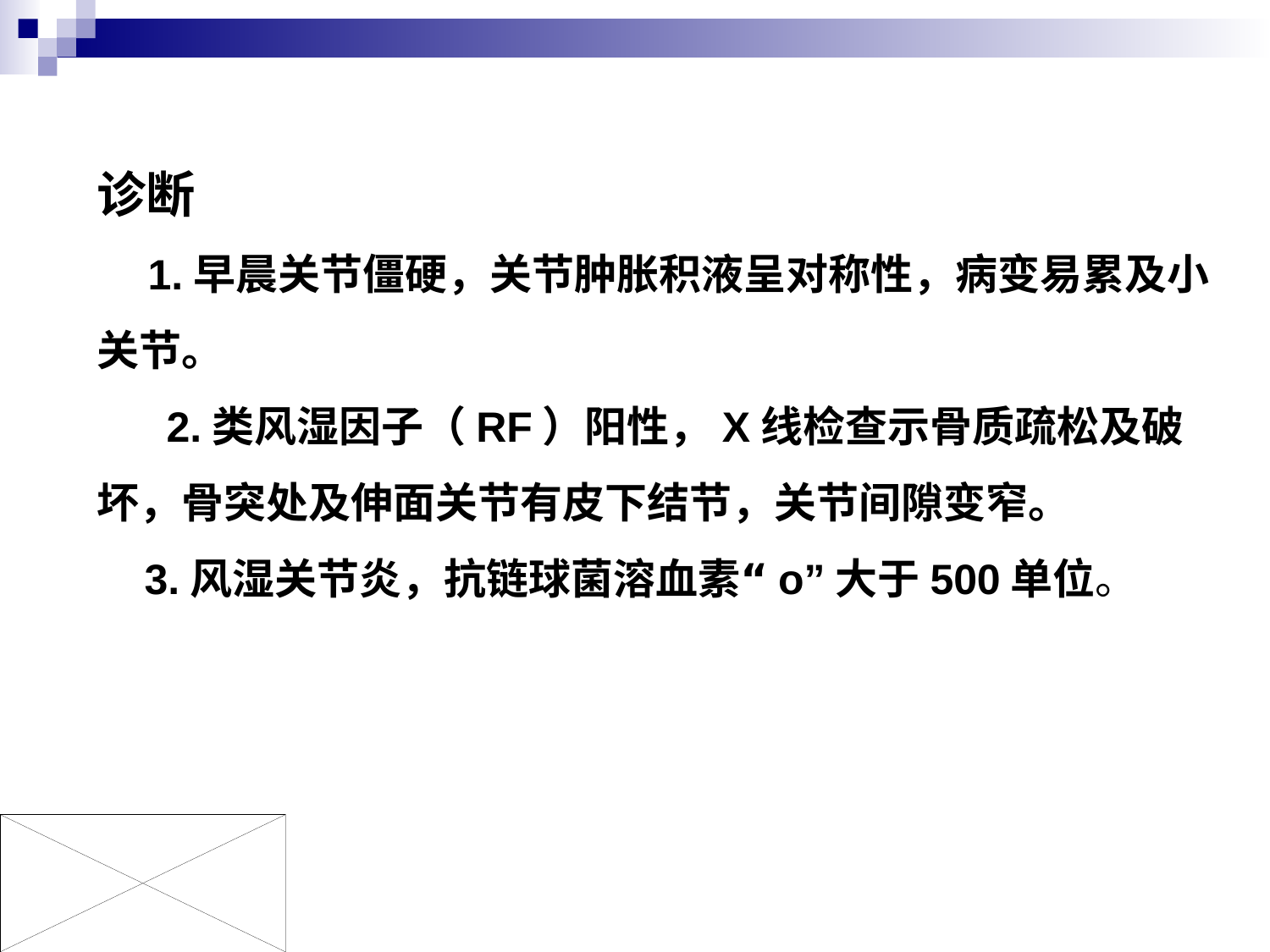

诊断
   1.早晨关节僵硬，关节肿胀积液呈对称性，病变易累及小关节。
    2.类风湿因子（RF）阳性，X线检查示骨质疏松及破坏，骨突处及伸面关节有皮下结节，关节间隙变窄。
    3.风湿关节炎，抗链球菌溶血素“o”大于500单位。